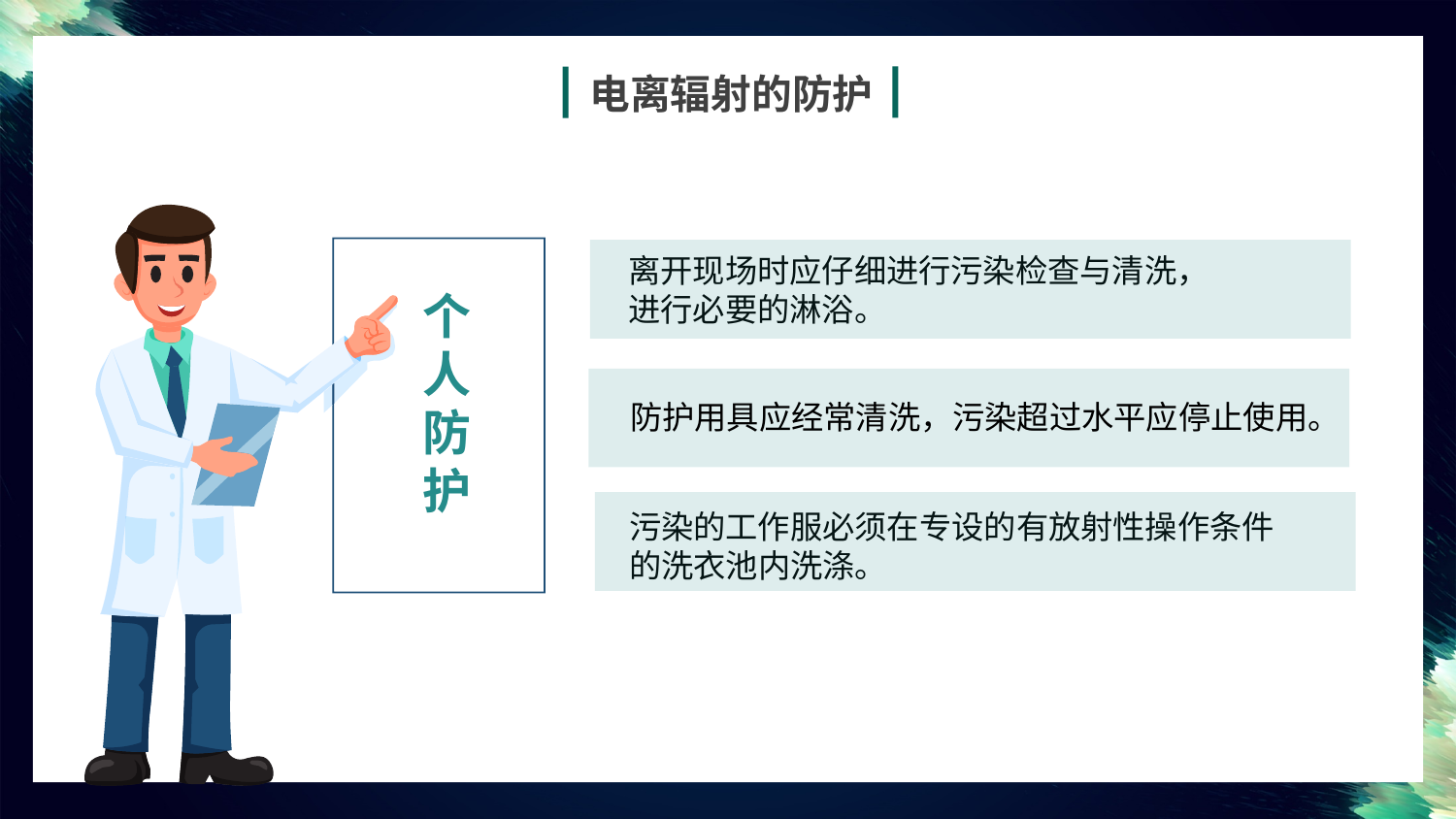

电离辐射的防护

离开现场时应仔细进行污染检查与清洗，进行必要的淋浴。
个
人防护

防护用具应经常清洗，污染超过水平应停止使用。

污染的工作服必须在专设的有放射性操作条件的洗衣池内洗涤。